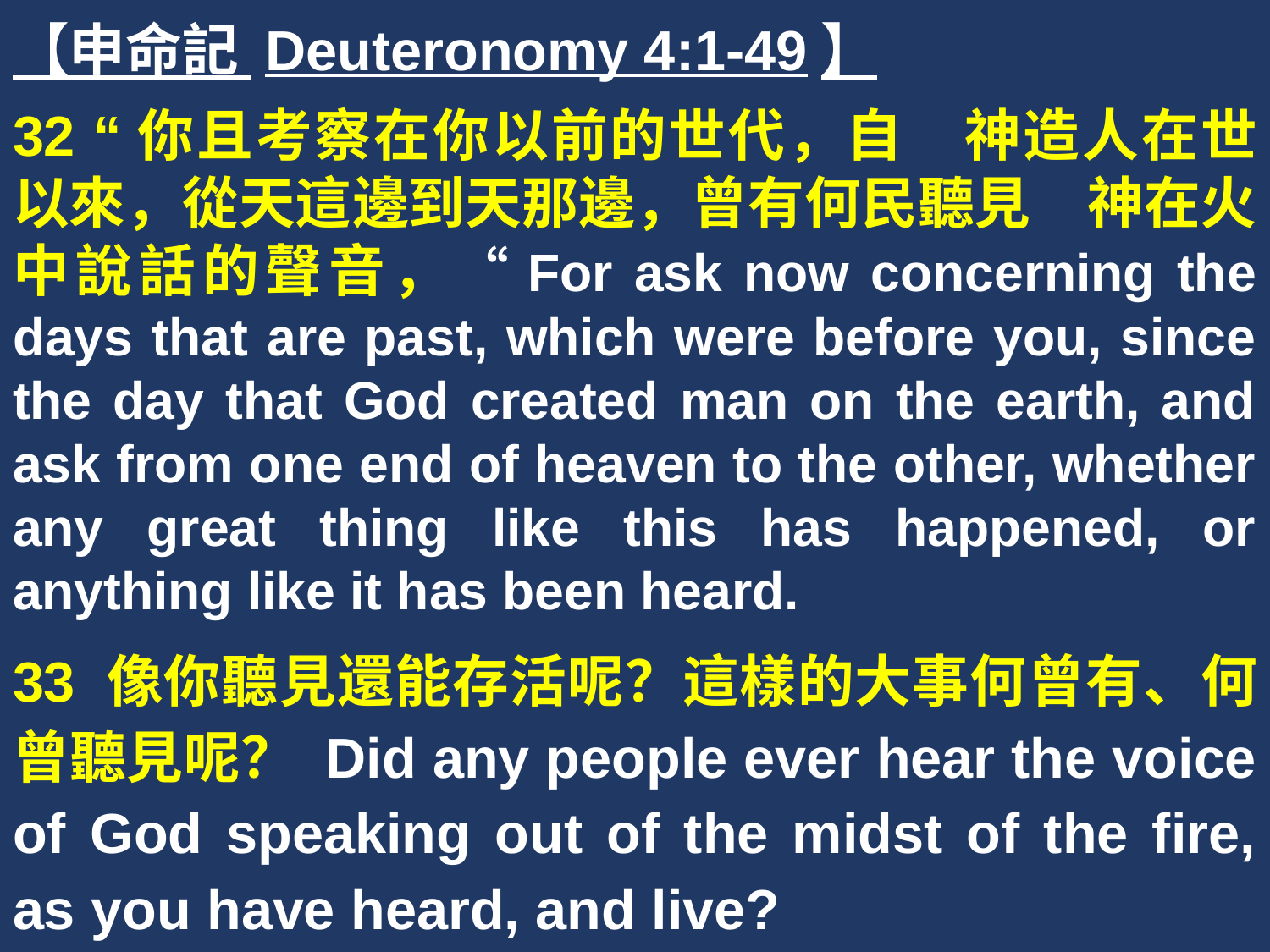

【申命記 Deuteronomy 4:1-49】
32 “你且考察在你以前的世代，自　神造人在世以來，從天這邊到天那邊，曾有何民聽見　神在火中說話的聲音，“For ask now concerning the days that are past, which were before you, since the day that God created man on the earth, and ask from one end of heaven to the other, whether any great thing like this has happened, or anything like it has been heard.
33 像你聽見還能存活呢？這樣的大事何曾有、何曾聽見呢？ Did any people ever hear the voice of God speaking out of the midst of the fire, as you have heard, and live?